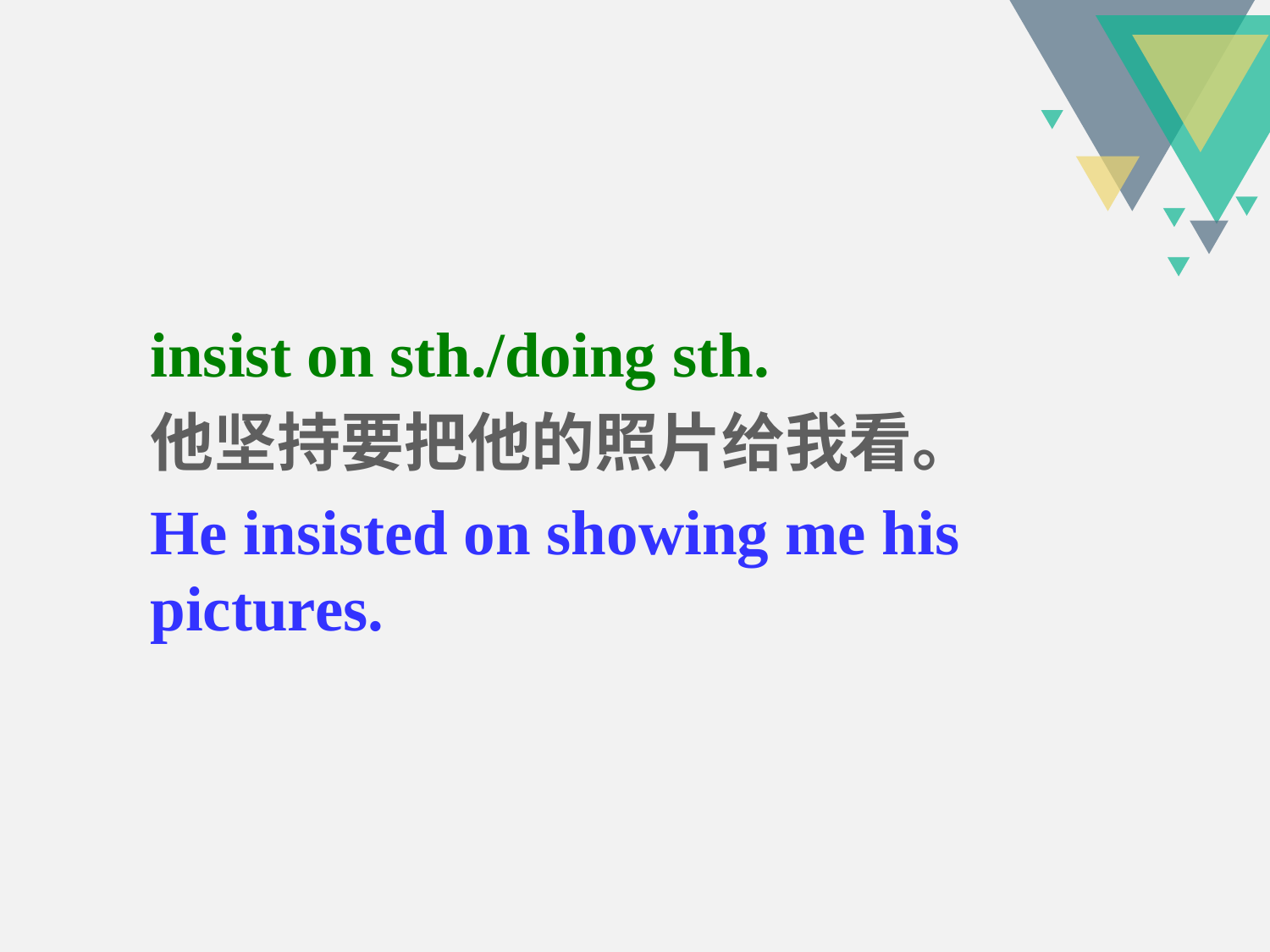

insist on sth./doing sth.
他坚持要把他的照片给我看。
He insisted on showing me his pictures.